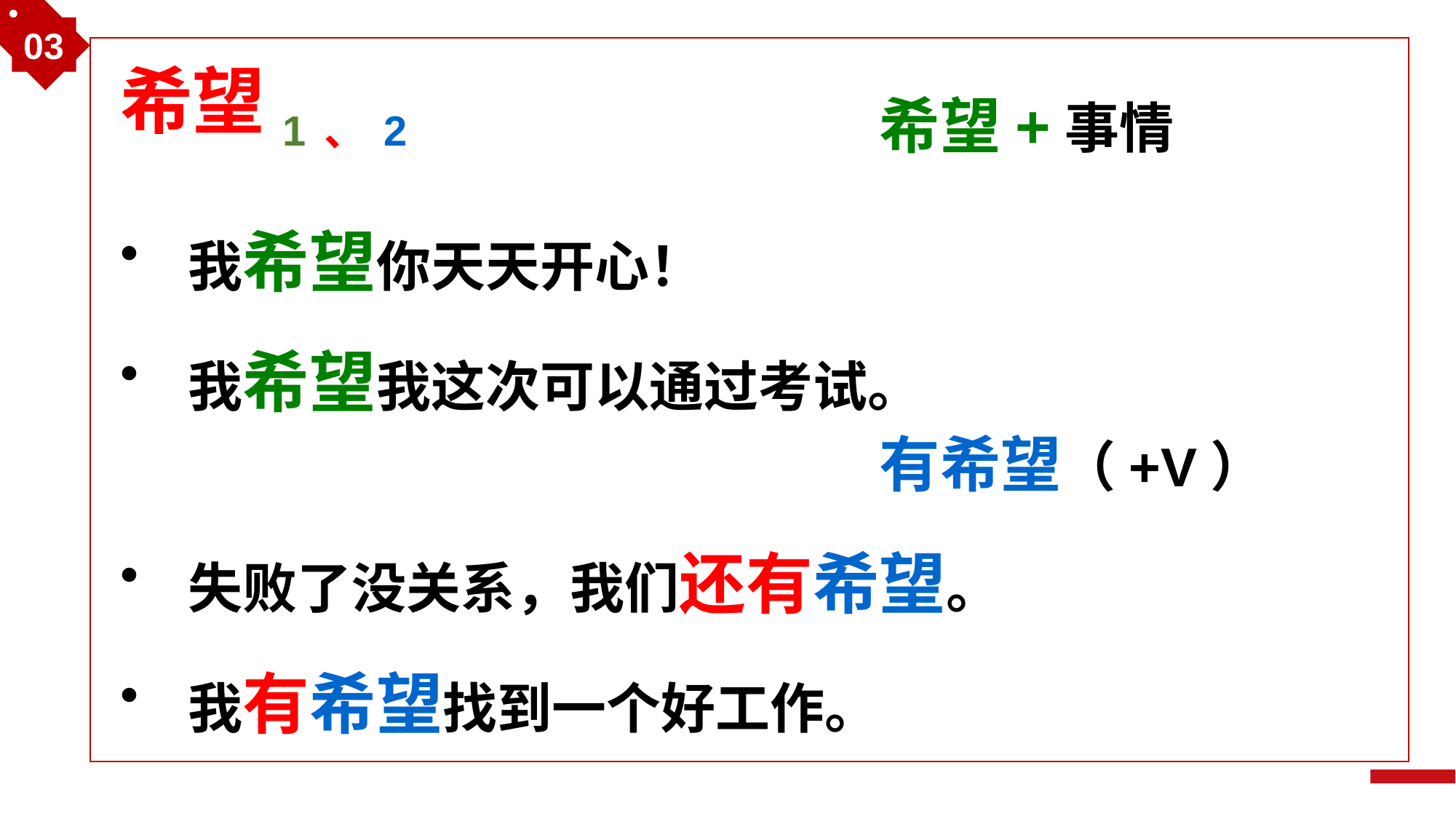

03

希望1、2
希望+事情
我希望你天天开心！
我希望我这次可以通过考试。
有希望（+V）
失败了没关系，我们还有希望。
我有希望找到一个好工作。